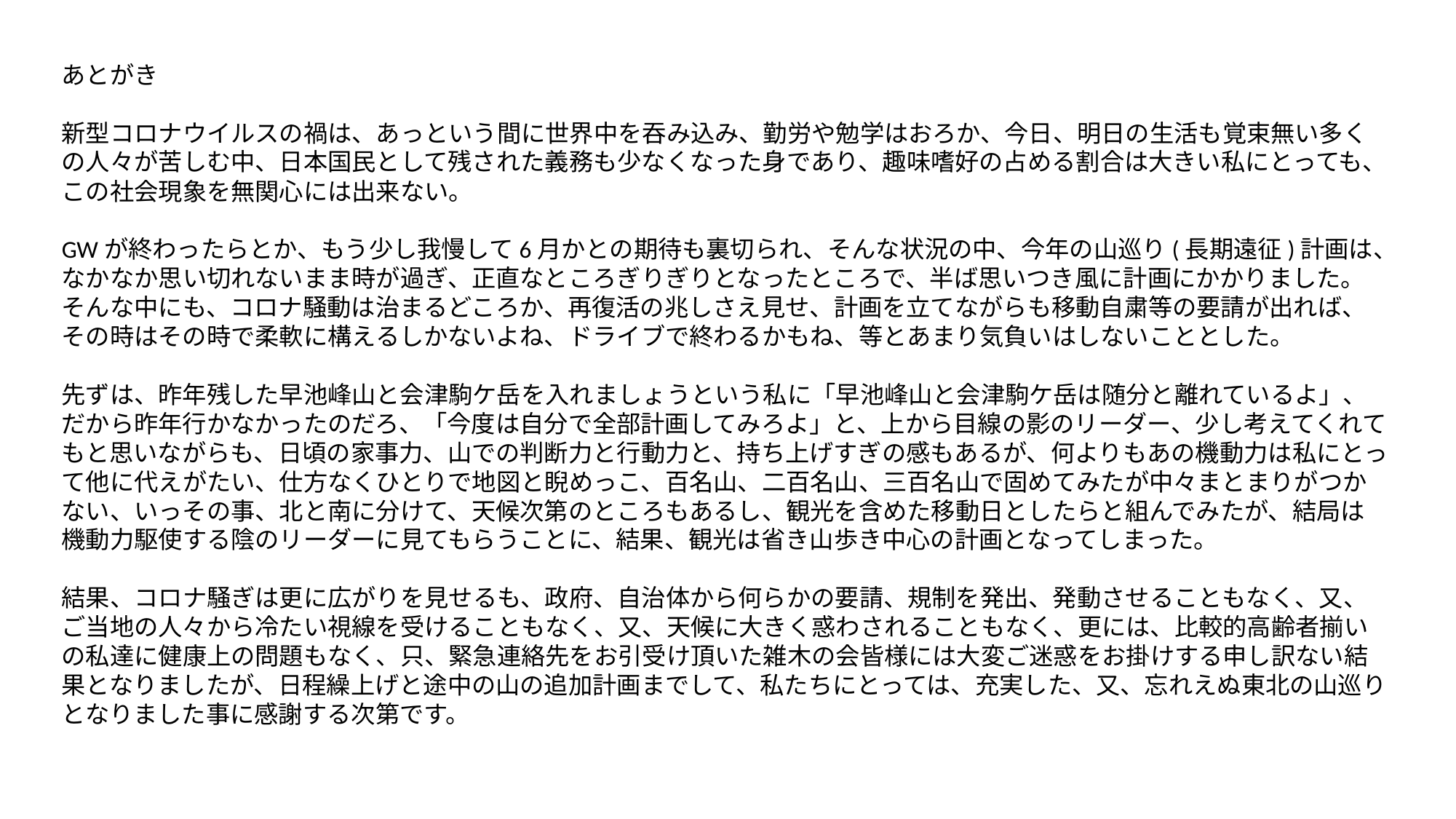

あとがき

新型コロナウイルスの禍は、あっという間に世界中を吞み込み、勤労や勉学はおろか、今日、明日の生活も覚束無い多くの人々が苦しむ中、日本国民として残された義務も少なくなった身であり、趣味嗜好の占める割合は大きい私にとっても、この社会現象を無関心には出来ない。

GWが終わったらとか、もう少し我慢して6月かとの期待も裏切られ、そんな状況の中、今年の山巡り(長期遠征)計画は、なかなか思い切れないまま時が過ぎ、正直なところぎりぎりとなったところで、半ば思いつき風に計画にかかりました。
そんな中にも、コロナ騒動は治まるどころか、再復活の兆しさえ見せ、計画を立てながらも移動自粛等の要請が出れば、その時はその時で柔軟に構えるしかないよね、ドライブで終わるかもね、等とあまり気負いはしないこととした。

先ずは、昨年残した早池峰山と会津駒ケ岳を入れましょうという私に「早池峰山と会津駒ケ岳は随分と離れているよ」、だから昨年行かなかったのだろ、「今度は自分で全部計画してみろよ」と、上から目線の影のリーダー、少し考えてくれてもと思いながらも、日頃の家事力、山での判断力と行動力と、持ち上げすぎの感もあるが、何よりもあの機動力は私にとって他に代えがたい、仕方なくひとりで地図と睨めっこ、百名山、二百名山、三百名山で固めてみたが中々まとまりがつかない、いっその事、北と南に分けて、天候次第のところもあるし、観光を含めた移動日としたらと組んでみたが、結局は機動力駆使する陰のリーダーに見てもらうことに、結果、観光は省き山歩き中心の計画となってしまった。

結果、コロナ騒ぎは更に広がりを見せるも、政府、自治体から何らかの要請、規制を発出、発動させることもなく、又、ご当地の人々から冷たい視線を受けることもなく、又、天候に大きく惑わされることもなく、更には、比較的高齢者揃いの私達に健康上の問題もなく、只、緊急連絡先をお引受け頂いた雑木の会皆様には大変ご迷惑をお掛けする申し訳ない結果となりましたが、日程繰上げと途中の山の追加計画までして、私たちにとっては、充実した、又、忘れえぬ東北の山巡りとなりました事に感謝する次第です。